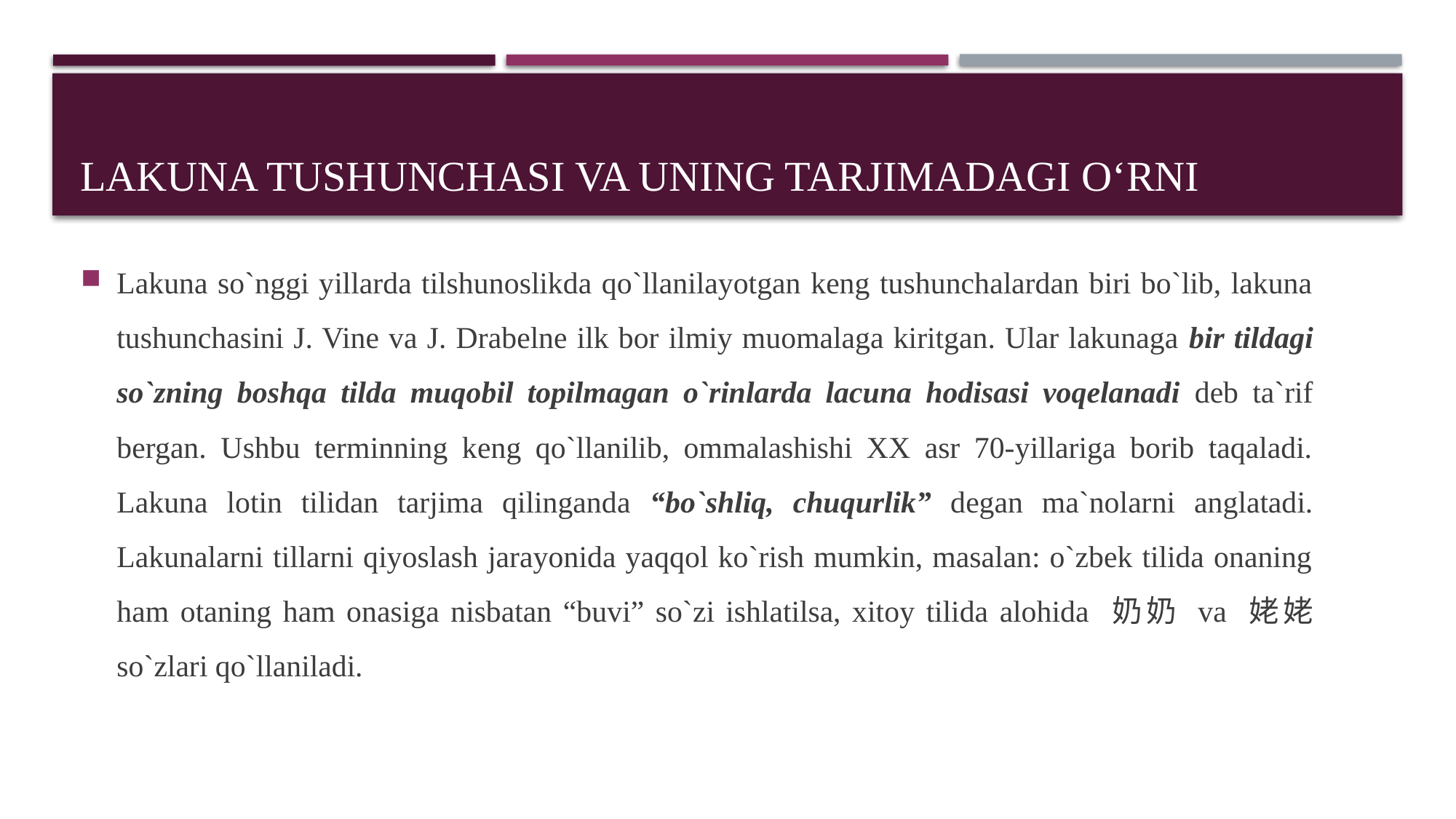

# Lakuna tushunchasi va uning tarjimadagi o‘rni
Lakuna so`nggi yillarda tilshunoslikda qo`llanilayotgan keng tushunchalardan biri bo`lib, lakuna tushunchasini J. Vine va J. Drabelne ilk bor ilmiy muomalaga kiritgan. Ular lakunaga bir tildagi so`zning boshqa tilda muqobil topilmagan o`rinlarda lacuna hodisasi voqelanadi deb ta`rif bergan. Ushbu terminning keng qo`llanilib, ommalashishi XX asr 70-yillariga borib taqaladi. Lakuna lotin tilidan tarjima qilinganda “bo`shliq, chuqurlik” degan ma`nolarni anglatadi. Lakunalarni tillarni qiyoslash jarayonida yaqqol ko`rish mumkin, masalan: o`zbek tilida onaning ham otaning ham onasiga nisbatan “buvi” so`zi ishlatilsa, xitoy tilida alohida 奶奶 va 姥姥 so`zlari qo`llaniladi.